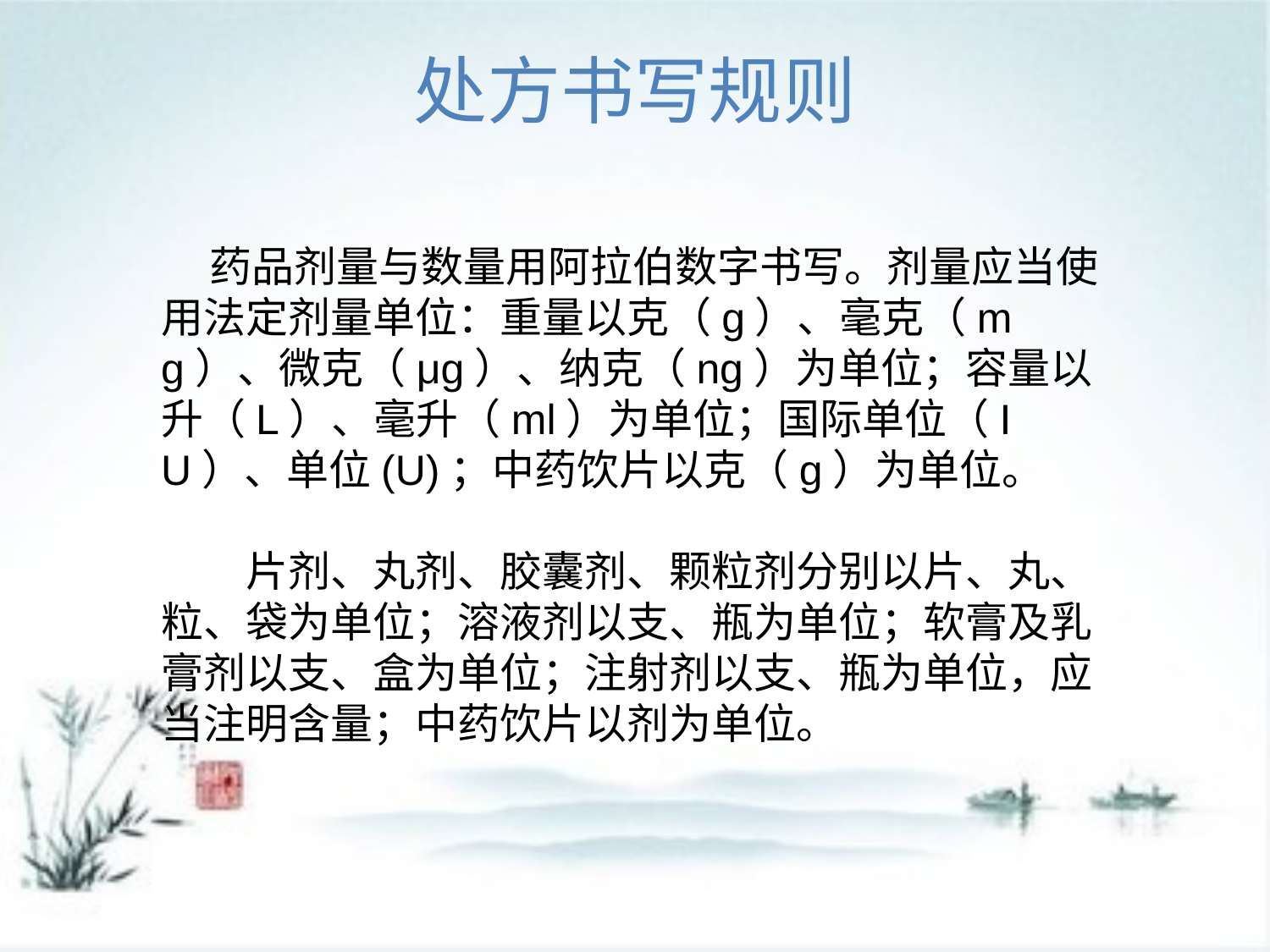

# 处方书写规则
    药品剂量与数量用阿拉伯数字书写。剂量应当使用法定剂量单位：重量以克（g）、毫克（mg）、微克（μg）、纳克（ng）为单位；容量以升（L）、毫升（ml）为单位；国际单位（IU）、单位(U)；中药饮片以克（g）为单位。

　　片剂、丸剂、胶囊剂、颗粒剂分别以片、丸、粒、袋为单位；溶液剂以支、瓶为单位；软膏及乳膏剂以支、盒为单位；注射剂以支、瓶为单位，应当注明含量；中药饮片以剂为单位。